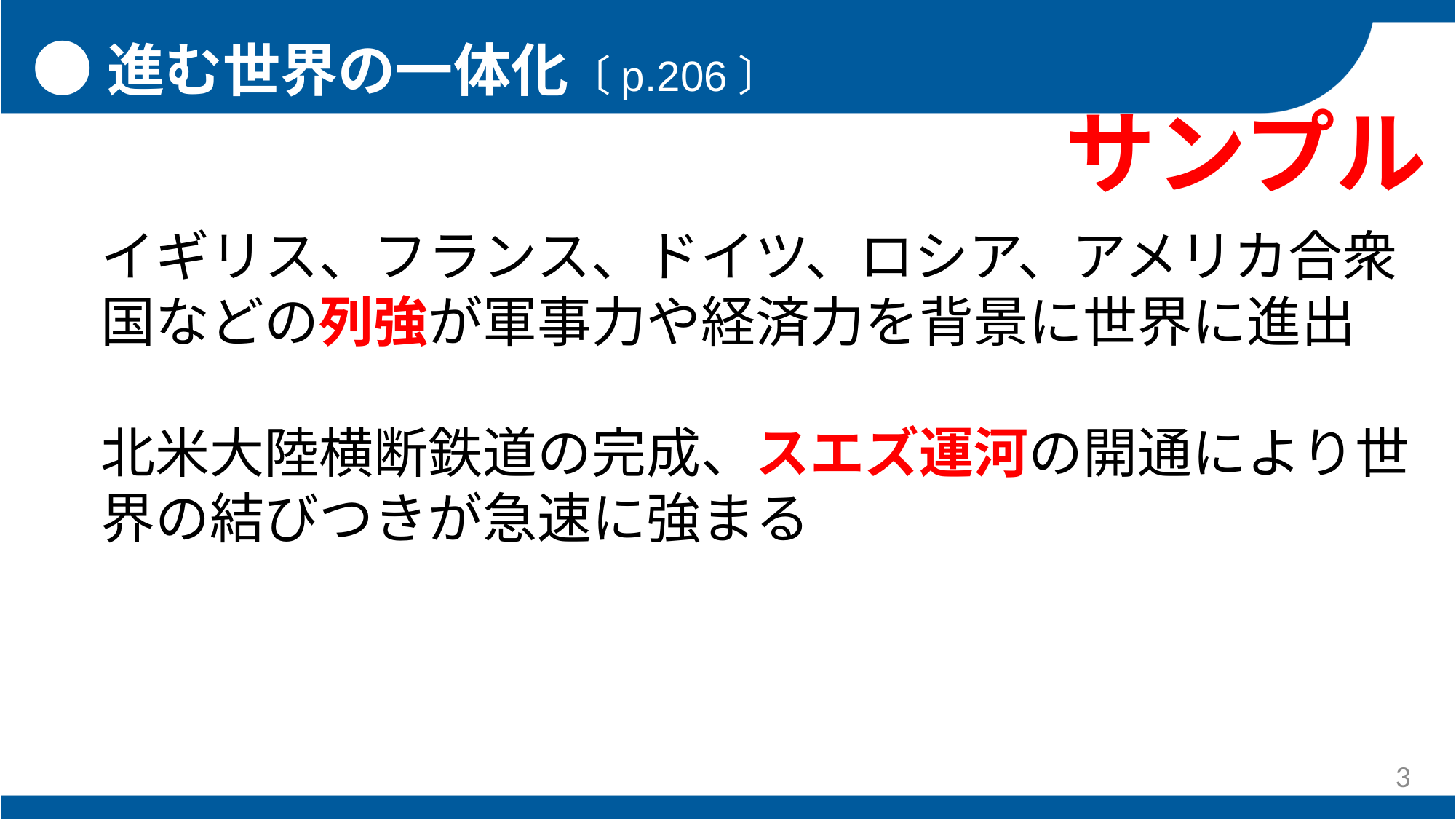

●進む世界の一体化〔p.206〕

イギリス、フランス、ドイツ、ロシア、アメリカ合衆国などの列強が軍事力や経済力を背景に世界に進出

北米大陸横断鉄道の完成、スエズ運河の開通により世界の結びつきが急速に強まる